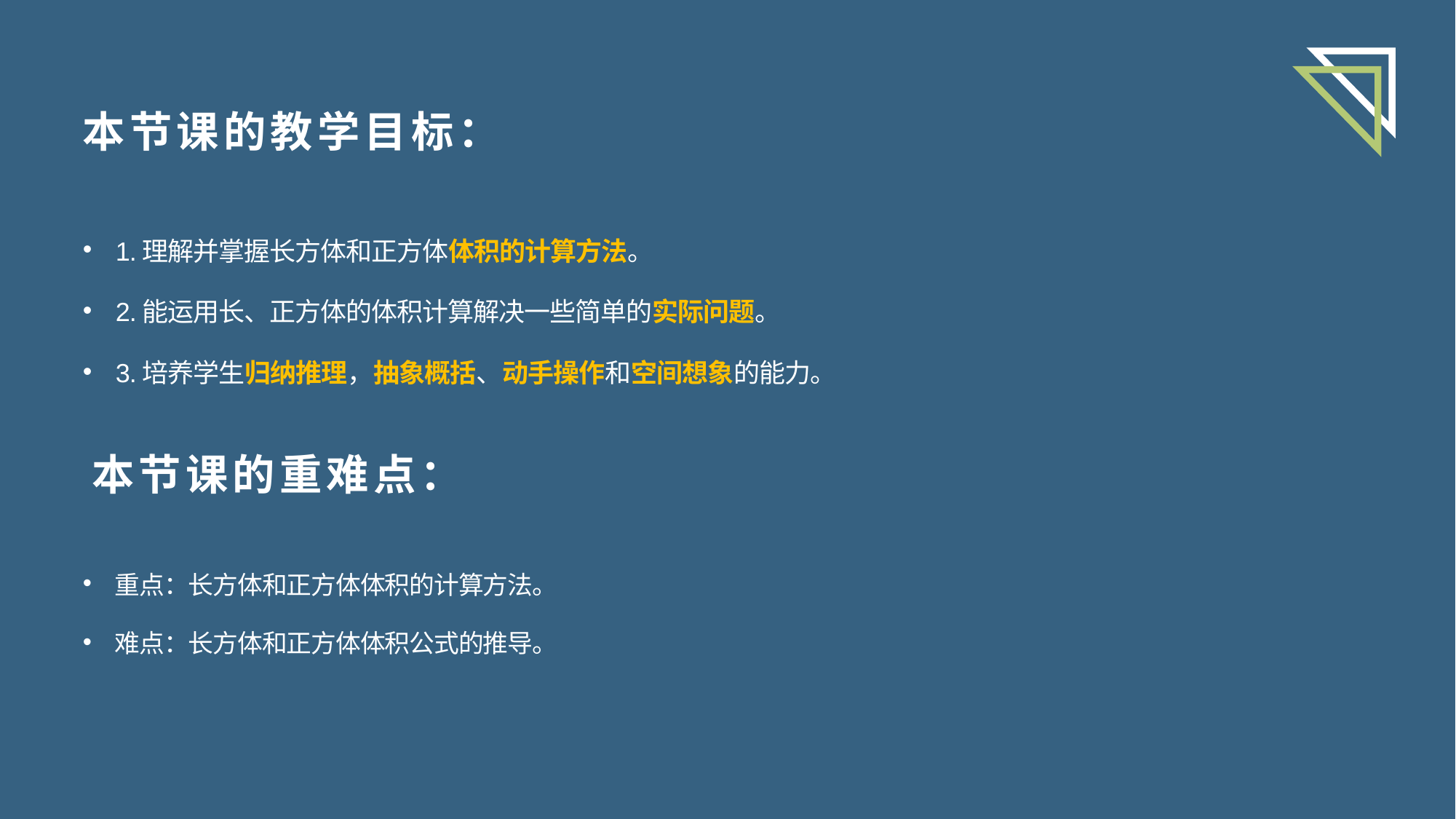

本节课的教学目标：
1.理解并掌握长方体和正方体体积的计算方法。
2.能运用长、正方体的体积计算解决一些简单的实际问题。
3.培养学生归纳推理，抽象概括、动手操作和空间想象的能力。
本节课的重难点：
重点：长方体和正方体体积的计算方法。
难点：长方体和正方体体积公式的推导。